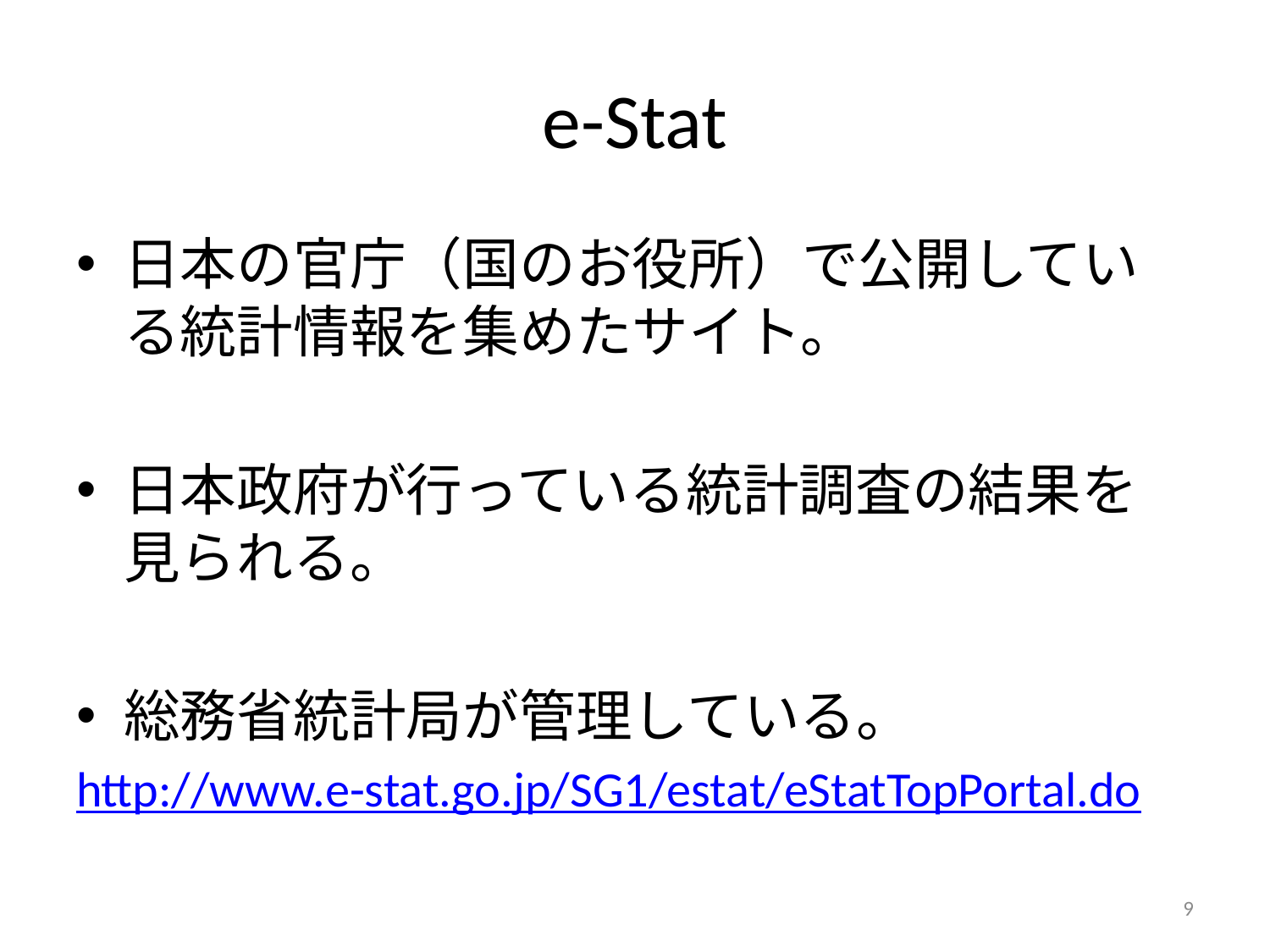

# e-Stat
日本の官庁（国のお役所）で公開している統計情報を集めたサイト。

日本政府が行っている統計調査の結果を見られる。

総務省統計局が管理している。
http://www.e-stat.go.jp/SG1/estat/eStatTopPortal.do

9